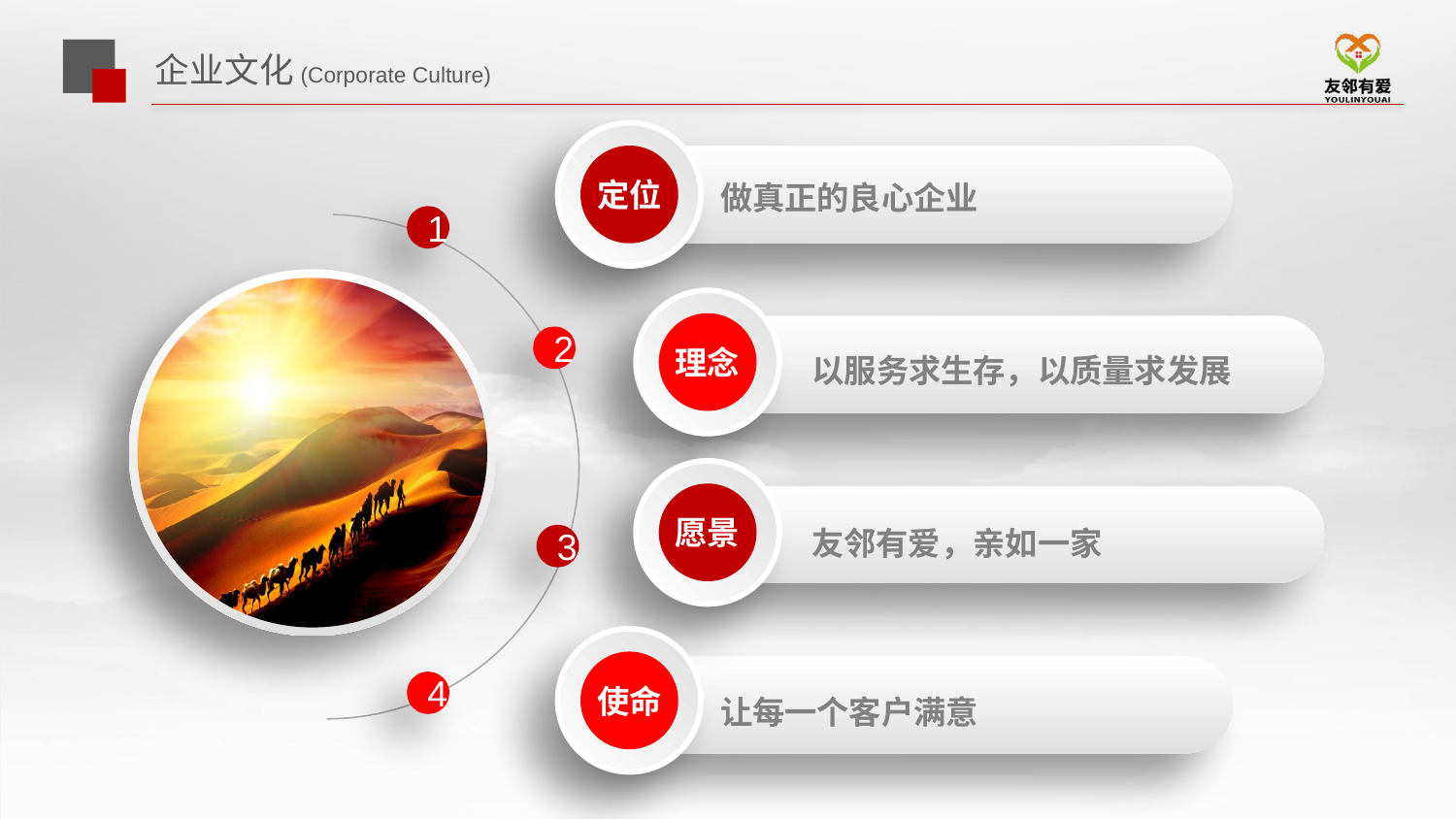

# 企业文化(Corporate Culture)

定位

做真正的良心企业
1

理念

2
以服务求生存，以质量求发展

愿景

友邻有爱，亲如一家
3

使命

4
让每一个客户满意